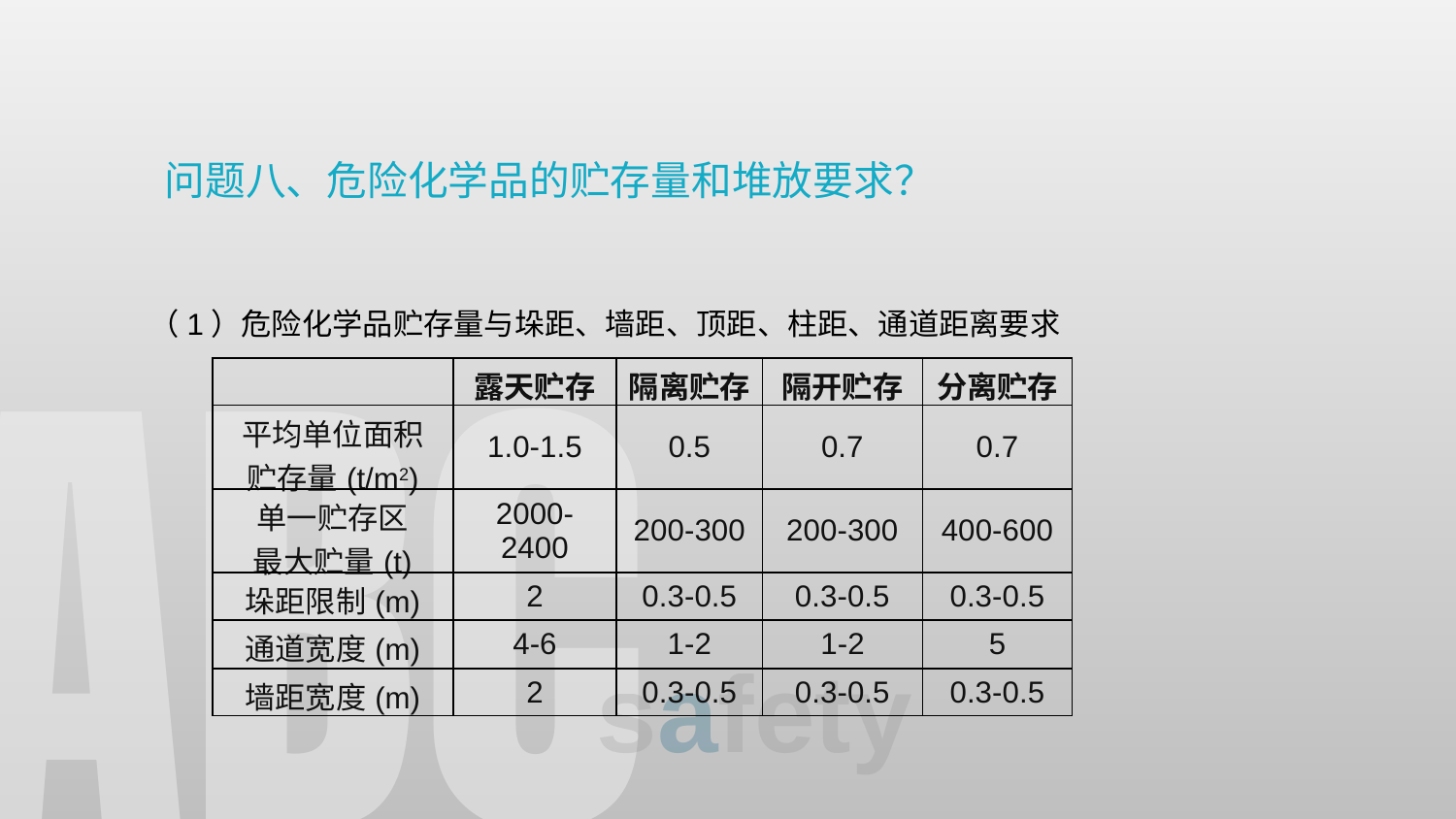

问题八、危险化学品的贮存量和堆放要求？
（1）危险化学品贮存量与垛距、墙距、顶距、柱距、通道距离要求
|  | 露天贮存 | 隔离贮存 | 隔开贮存 | 分离贮存 |
| --- | --- | --- | --- | --- |
| 平均单位面积 贮存量(t/m2) | 1.0-1.5 | 0.5 | 0.7 | 0.7 |
| 单一贮存区 最大贮量(t) | 2000-2400 | 200-300 | 200-300 | 400-600 |
| 垛距限制(m) | 2 | 0.3-0.5 | 0.3-0.5 | 0.3-0.5 |
| 通道宽度(m) | 4-6 | 1-2 | 1-2 | 5 |
| 墙距宽度(m) | 2 | 0.3-0.5 | 0.3-0.5 | 0.3-0.5 |